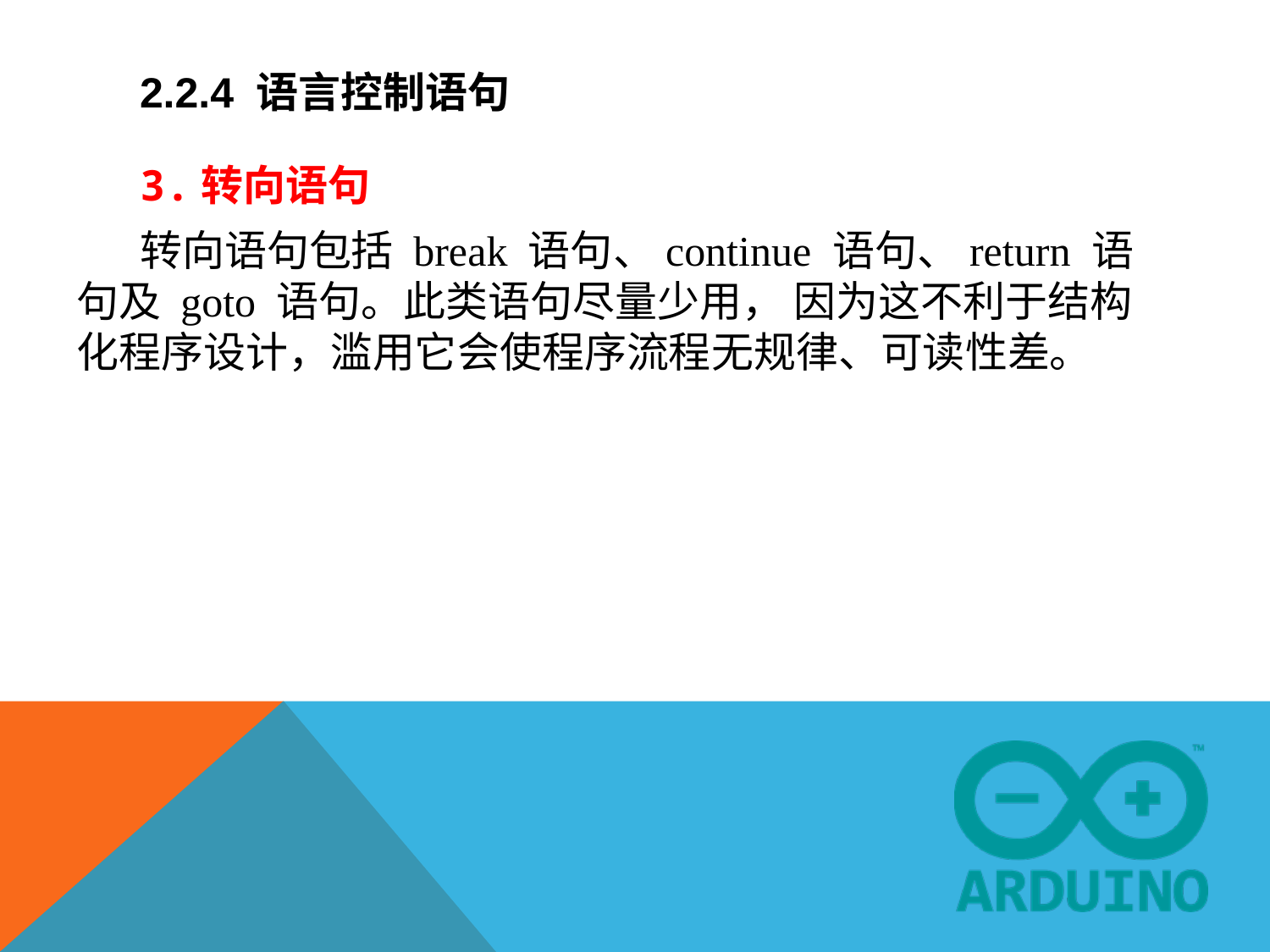

# 2.2.4 语言控制语句
3.转向语句
转向语句包括 break 语句、continue 语句、return 语句及 goto 语句。此类语句尽量少用， 因为这不利于结构化程序设计，滥用它会使程序流程无规律、可读性差。